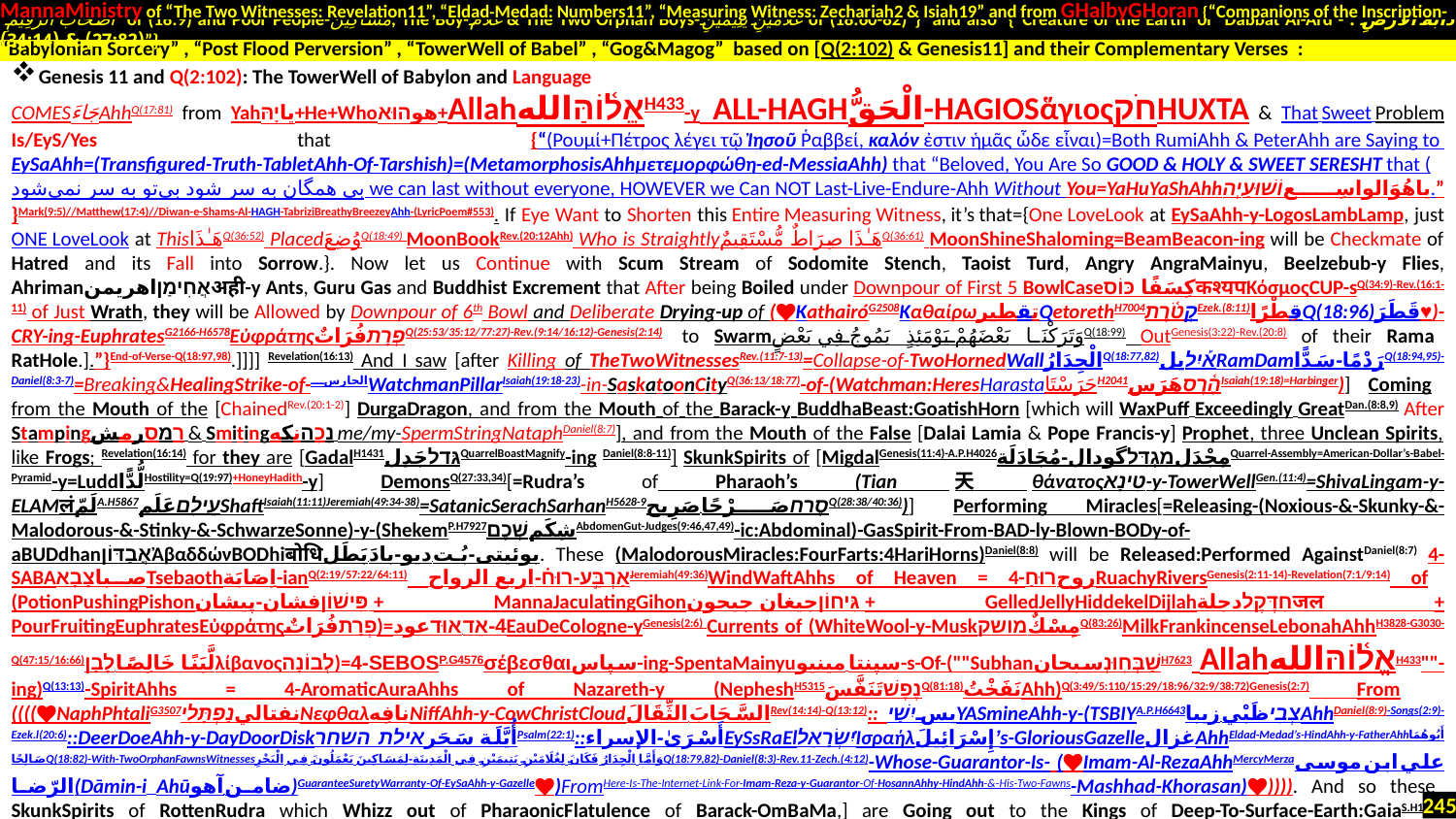

MannaMinistry of “The Two Witnesses: Revelation11”, “Eldad-Medad: Numbers11”, “Measuring Witness: Zechariah2 & Isiah19” and from GHalbyGHoran {“Companions of the Inscription-
 أَصْحَابَ الرَّقِيمِ  of (18:9) and Poor People-مَسَاكِينَ, The Boy-غُلَامُ & The Two Orphan Boys-غُلَامَيْنِ يَتِيمَيْنِ of (18:60-82)”}  and also  {“Creature of the Earth  or  Dabbat Al-Ard - دَابَّةُ الْأَرْضِ : (27:82) & (34:14)”}
.
Genesis 11 and Q(2:102): The TowerWell of Babylon and Language
COMESجَاءَAhhQ(17:81) from Yahیاיָהּ+He+Whoهوהוּא+Allahאֱל֫וֹהַּاللهH433-y ALL-HAGHالْحَقُّ-HAGIOSἅγιοςחֹקHUXTA & That Sweet Problem Is/EyS/Yes that {“(Ρουμί+Πέτρος λέγει τῷ Ἰησοῦ Ῥαββεί, καλόν ἐστιν ἡμᾶς ὧδε εἶναι)=Both RumiAhh & PeterAhh are Saying to EySaAhh=(Transfigured-Truth-TabletAhh-Of-Tarshish)=(MetamorphosisAhhμετεμορφώθη-ed-MessiaAhh) that “Beloved, You Are So GOOD & HOLY & SWEET SERESHT that (بی همگان به سر شود بی‌تو به سر نمی‌شود we can last without everyone, HOWEVER we Can NOT Last-Live-Endure-Ahh Without You=YaHuYaShAhhیاهُوَالواسِعוֹשׁוּעַ.יְה.”}Mark(9:5)//Matthew(17:4)//Diwan-e-Shams-Al-HAGH-TabriziBreathyBreezeyAhh-(LyricPoem#553). If Eye Want to Shorten this Entire Measuring Witness, it’s that={One LoveLook at EySaAhh-y-LogosLambLamp, just ONE LoveLook at ThisهَـٰذَاQ(36:52) PlacedوُضِعَQ(18:49) MoonBookRev.(20:12Ahh) Who is Straightlyهَـٰذَا صِرَاطٌ مُّسْتَقِيمٌQ(36:61) MoonShineShaloming=BeamBeacon-ing will be Checkmate of Hatred and its Fall into Sorrow.}. Now let us Continue with Scum Stream of Sodomite Stench, Taoist Turd, Angry AngraMainyu, Beelzebub-y Flies, Ahrimanאֲחִימַןاهریمنअही-y Ants, Guru Gas and Buddhist Excrement that After being Boiled under Downpour of First 5 BowlCaseكِسَفًا כּוֹסकश्यपΚόσμοςCUP-sQ(34:9)-Rev.(16:1-11) of Just Wrath, they will be Allowed by Downpour of 6th Bowl and Deliberate Drying-up of (♥KathairóG2508ΚαθαίρωتقطیرQetorethH7004קְטֹ֫רֶתEzek.(8:11)قِطْرًاQ(18:96)قَطَرَ♥)-CRY-ing-EuphratesG2166-H6578ΕὐφράτηςפְרָתفُرَاتٌQ(25:53/35:12/77:27)-Rev.(9:14/16:12)-Genesis(2:14). to Swarmوَتَرَكْنَا بَعْضَهُمْ يَوْمَئِذٍ يَمُوجُ فِي بَعْضٍQ(18:99) OutGenesis(3:22)-Rev.(20:8) of their Rama RatHole.].”}End-of-Verse-Q(18:97,98).]]]] Revelation(16:13) And I saw [after Killing of TheTwoWitnessesRev.(11:7-13)=Collapse-of-TwoHornedWallالْجِدَارُQ(18:77,82)אַ֡יִלیلRamDamرَدْمًا-سَدًّاQ(18:94,95)-Daniel(8:3-7)=Breaking&HealingStrike-of-الحارسWatchmanPillarIsaiah(19:18-23)-in-SaskatoonCityQ(36:13/18:77)-of-(Watchman:HeresHarastaحَرَسْتَاH2041הֶ֫רֶסهَرَسIsaiah(19:18)=Harbinger)] Coming from the Mouth of the [ChainedRev.(20:1-2)] DurgaDragon, and from the Mouth of the Barack-y BuddhaBeast:GoatishHorn [which will WaxPuff Exceedingly GreatDan.(8:8,9) After Stampingרָמַסرمش & Smitingנָכָהنکه me/my-SpermStringNataphDaniel(8:7)], and from the Mouth of the False [Dalai Lamia & Pope Francis-y] Prophet, three Unclean Spirits, like Frogs; Revelation(16:14) for they are [GadalH1431גָּדַלجَدِلQuarrelBoastMagnify-ing Daniel(8:8-11)] SkunkSpirits of [MigdalGenesis(11:4)-A.P.H4026مِجْدَلמִגְדָּלگودال-مُجَادَلَةQuarrel-Assembly=American-Dollar’s-Babel-Pyramid-y=LuddلُّدًّاHostility=Q(19:97)+HoneyHadith-y] DemonsQ(27:33,34)[=Rudra’s of Pharaoh’s (Tian天θάνατοςטִינָא-y-TowerWellGen.(11:4)=ShivaLingam-y-ELAMलंلَمّA.H5867עֵילָםعَلَمShaftIsaiah(11:11)Jeremiah(49:34-38)=SatanicSerachSarhanH5628-9סֶרַחصَرْحًا.صَرِيحQ(28:38/40:36))] Performing Miracles[=Releasing-(Noxious-&-Skunky-&-Malodorous-&-Stinky-&-SchwarzeSonne)-y-(ShekemP.H7927شِکَمשְׁכֶםAbdomenGut-Judges(9:46,47,49)-ic:Abdominal)-GasSpirit-From-BAD-ly-Blown-BODy-of-aBUDdhanאֲבַדּוֹןἈβαδδώνBODhiबोधिبوئیتی-بُت دیو-بادَ بَطَل. These (MalodorousMiracles:FourFarts:4HariHorns)Daniel(8:8) will be Released:Performed AgainstDaniel(8:7) 4-SABAصباצָבָאTsebaothاِصَابَة-ianQ(2:19/57:22/64:11) אַרְבַּ֣ע-רוּח֗-اربع الرواحJeremiah(49:36)WindWaftAhhs of Heaven = 4-روحרוּחַRuachyRiversGenesis(2:11-14)-Revelation(7:1/9:14) of (PotionPushingPishonפִּישׁוֹןفشان-پیشان + MannaJaculatingGihonגִּיחוֹןجیغان جیحون + GelledJellyHiddekelDijlahחִדֶּקֶלدجلة‎जल + PourFruitingEuphratesΕὐφράτηςפְרָתفُرَاتٌ)=4-אֵד.אוּדعودEauDeCologne-yGenesis(2:6) Currents of (WhiteWool-y-MuskمِسْكٌמושקQ(83:26)MilkFrankincenseLebonahAhhH3828-G3030-Q(47:15/16:66)لَّبَنًا خَالِصًا.לָבָןλίβανοςלְבוֹנָה)=4-SEBOSP.G4576σέβεσθαιسپاس-ing-SpentaMainyuسپنتا مینیو-s-Of-(""SubhanשַׁבְּחֽוּנְسبحانH7623 Allahאֱל֫וֹהַּاللهH433""-ing)Q(13:13)-SpiritAhhs = 4-AromaticAuraAhhs of Nazareth-y (NepheshH5315נֶפֶשׁتَنَفَّسَQ(81:18)نَفَخْتُAhh)Q(3:49/5:110/15:29/18:96/32:9/38:72)Genesis(2:7) From ((((♥NaphPhtaliG3507نفتاليנַפְתָּלִיΝεφθαλنافِهNiffAhh-y-CowChristCloudالسَّحَابَ الثِّقَالَRev(14:14)-Q(13:12):: یسיִשַׁיYASmineAhh-y-(TSBIYA.P.H6643צְבִיظَبْي.زیباAhhDaniel(8:9)-Songs(2:9)-Ezek.l(20:6)::DeerDoeAhh-y-DayDoorDiskأُيَّلَة سَحَرאילת השחרPsalm(22:1)::أَسْرَىٰ-الإسراءEySsRaElיִשְׂרָאֵלἸσραήλإِسْرَائِيلَ’s-GloriousGazelleغزالAhhEldad-Medad’s-HindAhh-y-FatherAhhأَبُوهُمَا صَالِحًاQ(18:82)-With-TwoOrphanFawnsWitnessesوَأَمَّا الْجِدَارُ فَكَانَ لِغُلَامَيْنِ يَتِيمَيْنِ فِي الْمَدِينَةِ-لِمَسَاكِينَ يَعْمَلُونَ فِي الْبَحْرِQ(18:79,82)-Daniel(8:3)-Rev.11-Zech.(4:12)-Whose-Guarantor-Is- (♥Imam-Al-RezaAhhMercyMerzaعلي ابن موسى الرّضا‎(Dāmin-i Ahūضامن آهو)GuaranteeSuretyWarranty-Of-EySaAhh-y-Gazelle♥)FromHere-Is-The-Internet-Link-For-Imam-Reza-y-Guarantor-Of-HosannAhhy-HindAhh-&-His-Two-Fawns-Mashhad-Khorasan)♥)))). And so these SkunkSpirits of RottenRudra which Whizz out of PharaonicFlatulence of Barack-OmBaMa,] are Going out to the Kings of Deep-To-Surface-Earth:GaiaS.H1516-G1093Γαῖαجاגָּיְאजगγη-Gap, to Gather them[=Goyim Gas of Gautama-y-Cow] together for the War with the GreatGazelleAhhyDAY-DoorDisk of AllAhh Almighty…. Revelation(16:16) & He=DayDoorDiskيَوْمَئِذٍQ(18:99) Gathered them Together[=GoatGut-y Gases & JinnJet-y HorsePowers and AgogAgitate-ing GogFires which
“Babylonian Sorcery” , “Post Flood Perversion” , “TowerWell of Babel” , “Gog&Magog”  based on [Q(2:102) & Genesis11] and their Complementary Verses  :
245